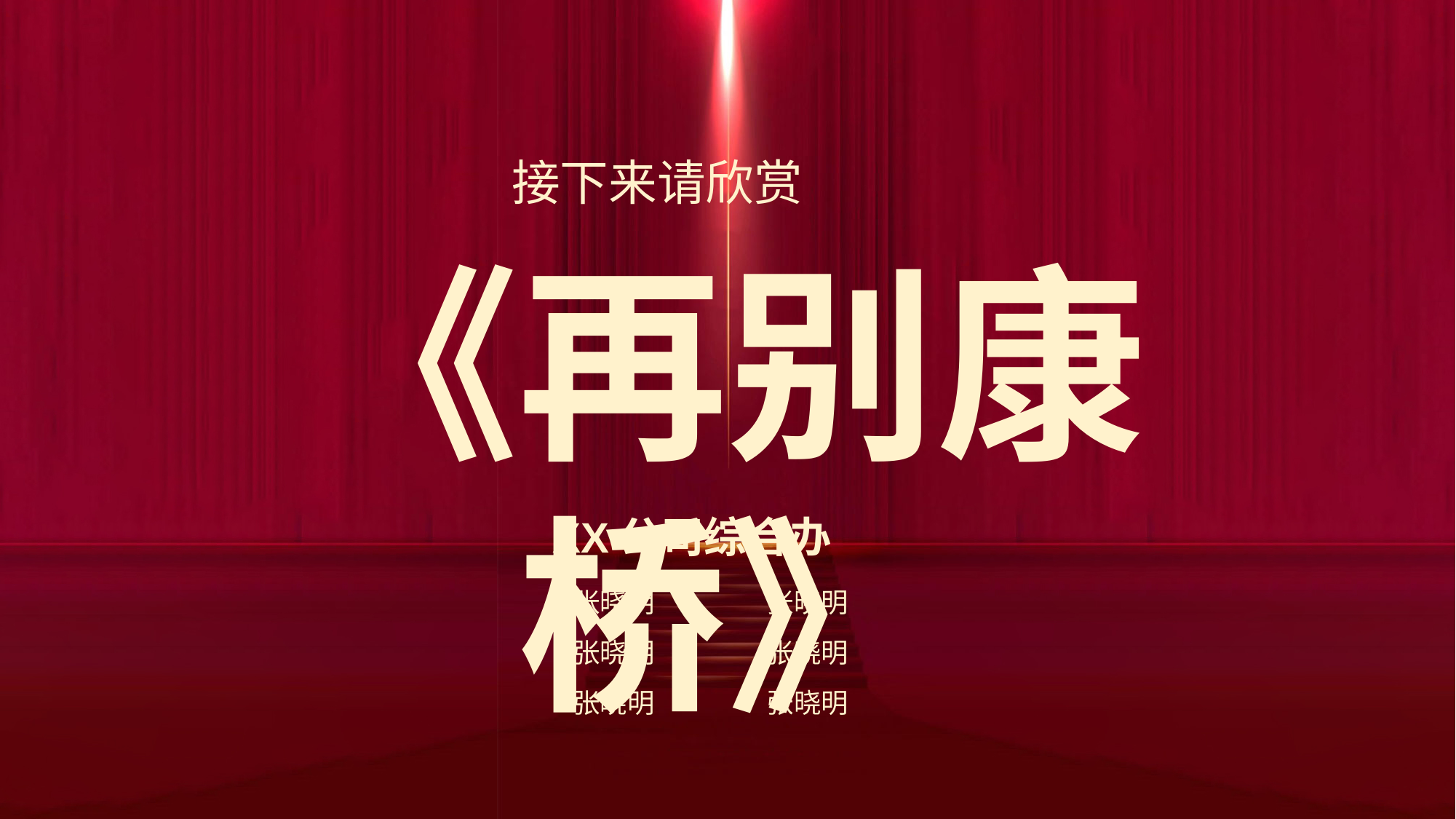

接下来请欣赏
《再别康桥》
XX公司综合办
张晓明
张晓明
张晓明
张晓明
张晓明
张晓明